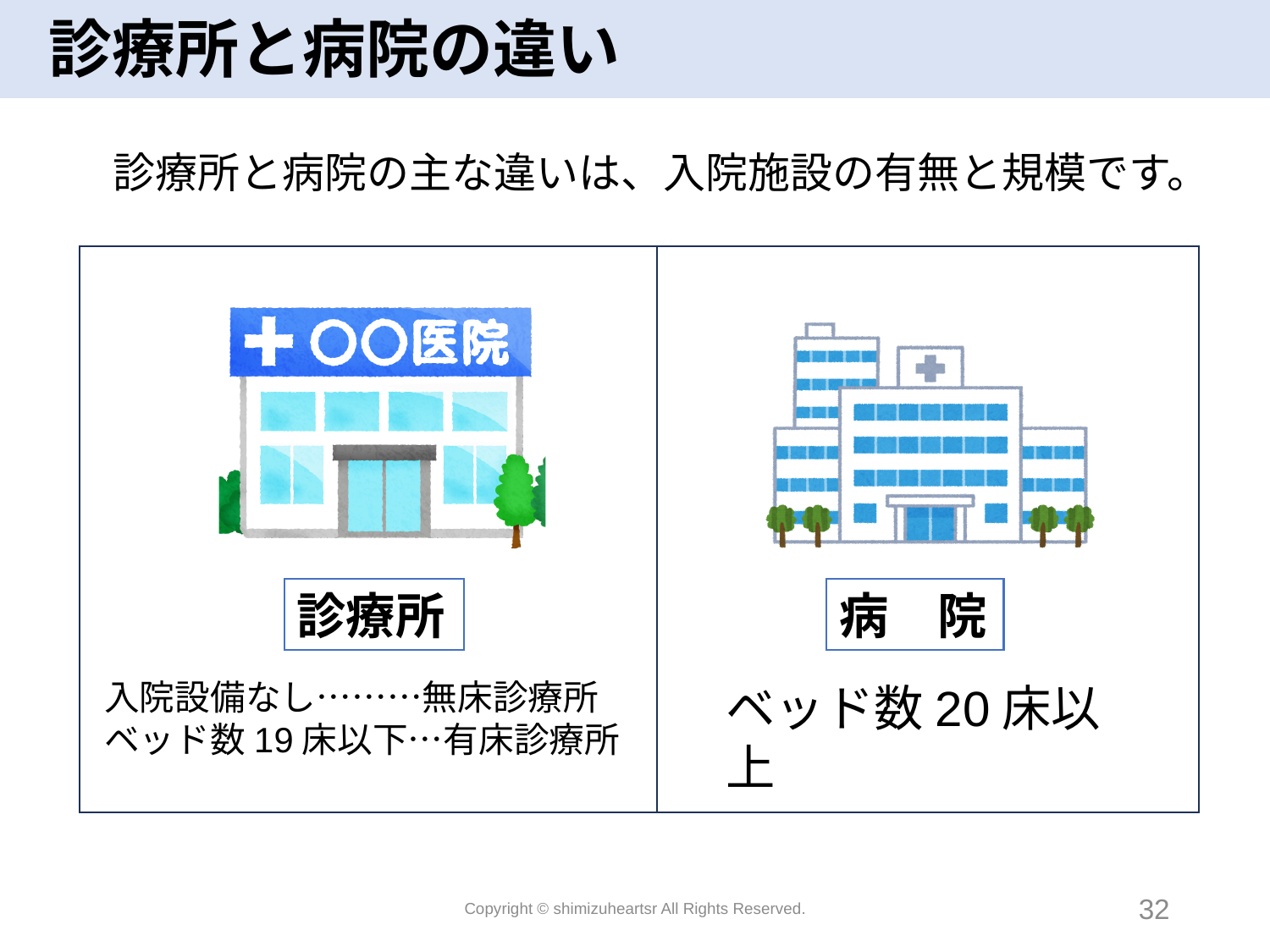

# 診療所と病院の違い
診療所と病院の主な違いは、入院施設の有無と規模です。

診療所
病　院
入院設備なし………無床診療所
ベッド数19床以下…有床診療所
ベッド数20床以上
Copyright © shimizuheartsr All Rights Reserved.
32